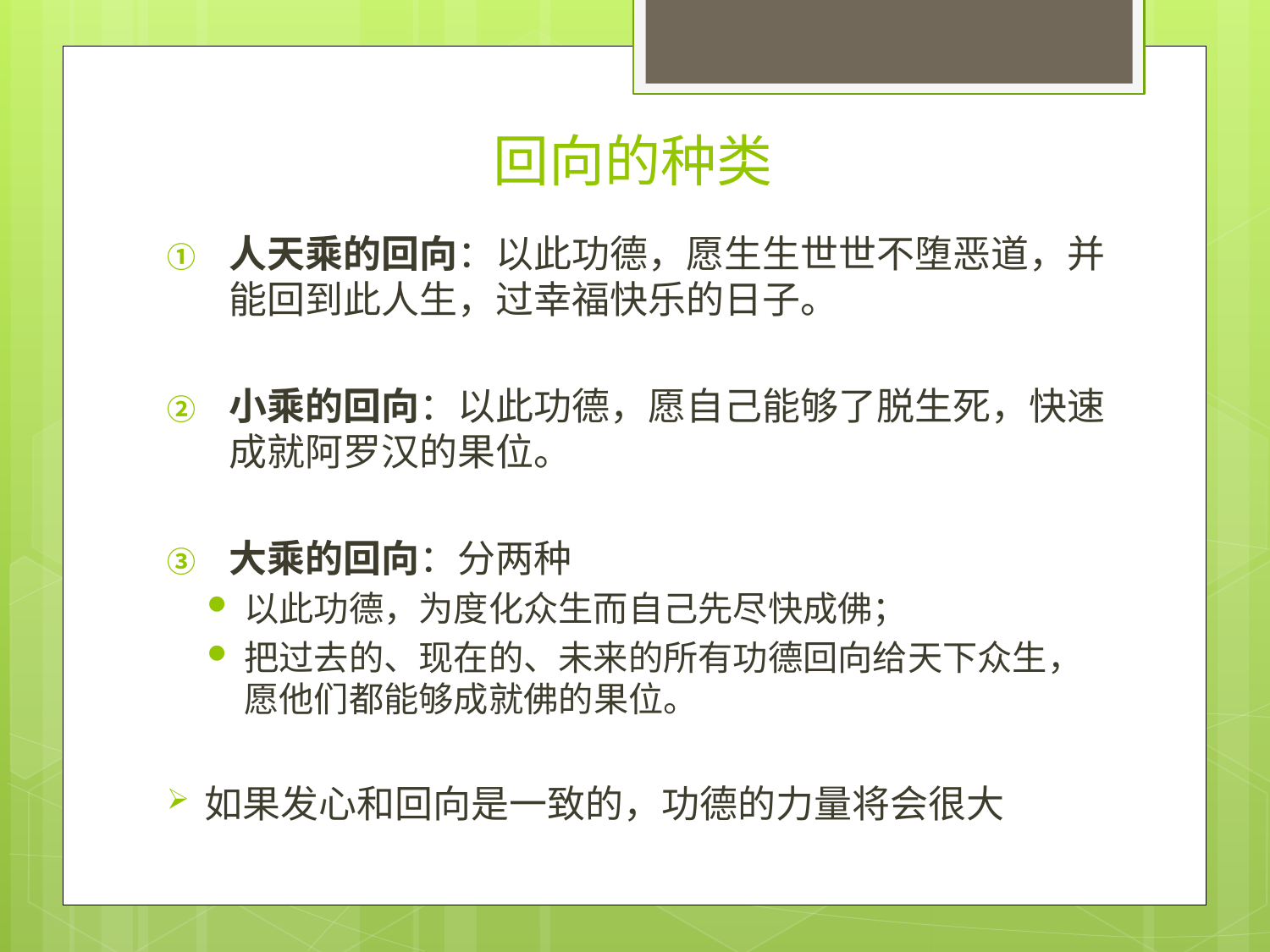

# 回向的种类
人天乘的回向：以此功德，愿生生世世不堕恶道，并能回到此人生，过幸福快乐的日子。

小乘的回向：以此功德，愿自己能够了脱生死，快速成就阿罗汉的果位。

大乘的回向：分两种
以此功德，为度化众生而自己先尽快成佛；
把过去的、现在的、未来的所有功德回向给天下众生，愿他们都能够成就佛的果位。

如果发心和回向是一致的，功德的力量将会很大